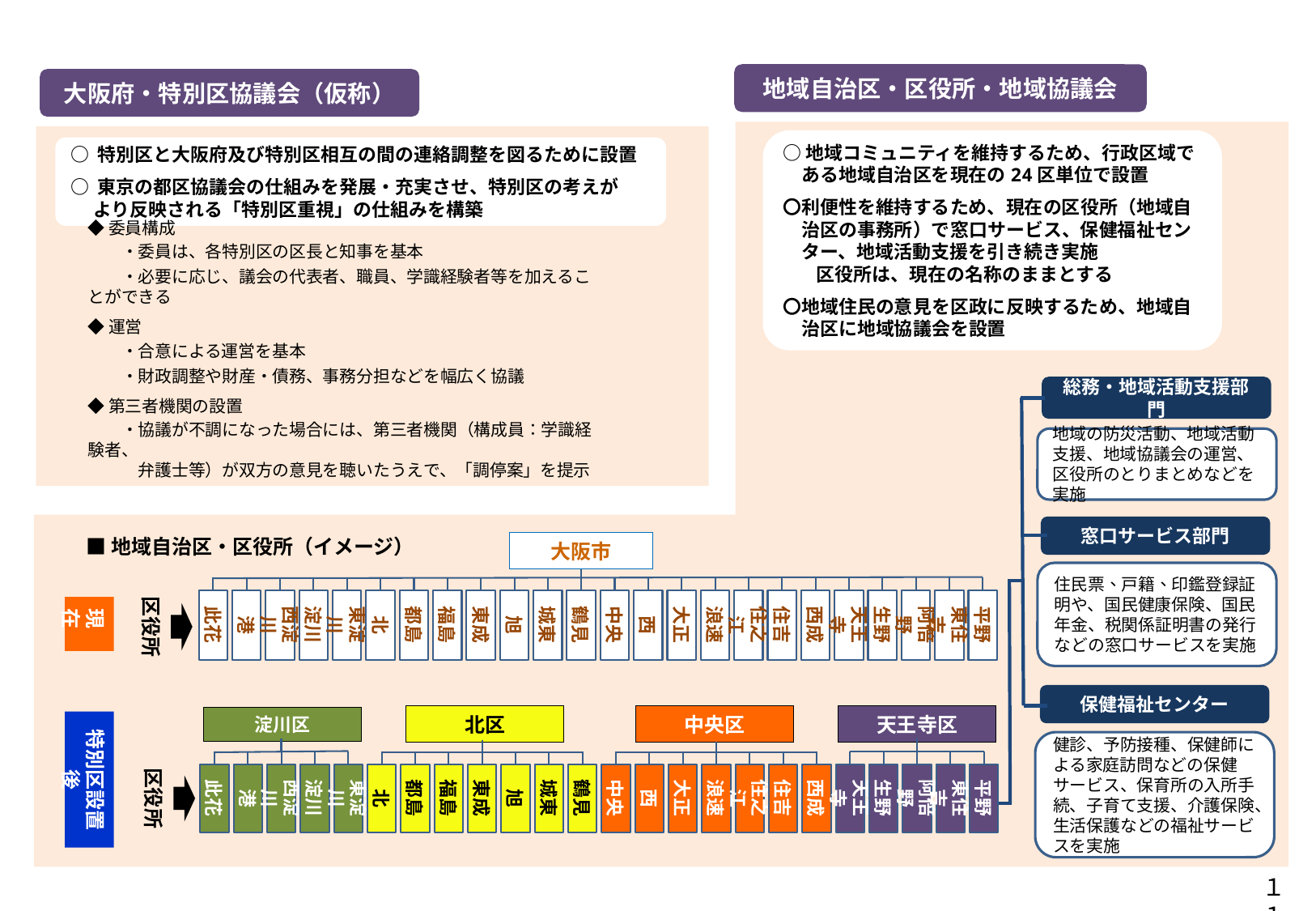

地域自治区・区役所・地域協議会
大阪府・特別区協議会（仮称）

○地域コミュニティを維持するため、行政区域で
　ある地域自治区を現在の24区単位で設置

〇利便性を維持するため、現在の区役所（地域自
　治区の事務所）で窓口サービス、保健福祉セン
　ター、地域活動支援を引き続き実施
　　区役所は、現在の名称のままとする

〇地域住民の意見を区政に反映するため、地域自
　治区に地域協議会を設置
○ 特別区と大阪府及び特別区相互の間の連絡調整を図るために設置

○ 東京の都区協議会の仕組みを発展・充実させ、特別区の考えが
　 より反映される「特別区重視」の仕組みを構築
◆委員構成
　　・委員は、各特別区の区長と知事を基本
　　・必要に応じ、議会の代表者、職員、学識経験者等を加えることができる

◆運営
　　・合意による運営を基本
　　・財政調整や財産・債務、事務分担などを幅広く協議

◆第三者機関の設置
　　・協議が不調になった場合には、第三者機関（構成員：学識経験者、
　　　弁護士等）が双方の意見を聴いたうえで、「調停案」を提示
総務・地域活動支援部門
地域の防災活動、地域活動支援、地域協議会の運営、区役所のとりまとめなどを実施

窓口サービス部門
　■ 地域自治区・区役所（イメージ）
大阪市
住民票、戸籍、印鑑登録証明や、国民健康保険、国民年金、税関係証明書の発行などの窓口サービスを実施
此花
港
西淀川
淀川
東淀川
北
都島
福島
東成
旭
城東
鶴見
中央
西
大正
浪速
住之江
住吉
西成
天王寺
生野
阿倍野
東住吉
平野
区役所
現在

保健福祉センター
天王寺区
中央区
北区
淀川区
区役所
特別区設置後
健診、予防接種、保健師による家庭訪問などの保健サービス、保育所の入所手続、子育て支援、介護保険、生活保護などの福祉サービスを実施
此花
港
西淀川
淀川
東淀川
北
都島
福島
東成
旭
城東
鶴見
中央
西
大正
浪速
住之江
住吉
西成
天王寺
生野
阿倍野
東住吉
平野

１１